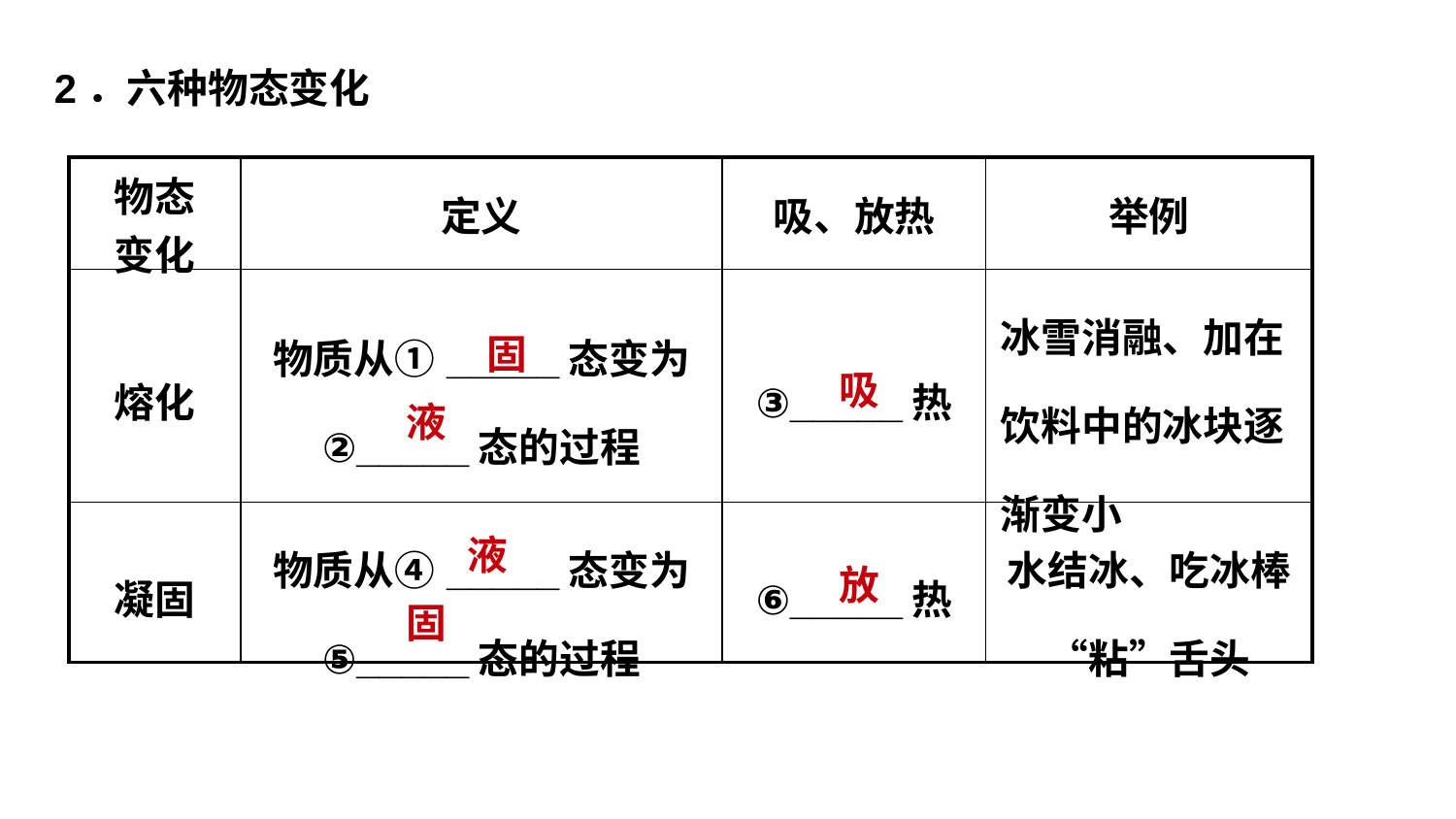

2．六种物态变化
| 物态 变化 | 定义 | 吸、放热 | 举例 |
| --- | --- | --- | --- |
| 熔化 | 物质从①\_\_\_\_\_态变为 ②\_\_\_\_\_态的过程 | ③\_\_\_\_\_热 | 冰雪消融、加在饮料中的冰块逐渐变小 |
| 凝固 | 物质从④\_\_\_\_\_态变为 ⑤\_\_\_\_\_态的过程 | ⑥\_\_\_\_\_热 | 水结冰、吃冰棒“粘”舌头 |
 固
 吸
 液
 液
 放
 固